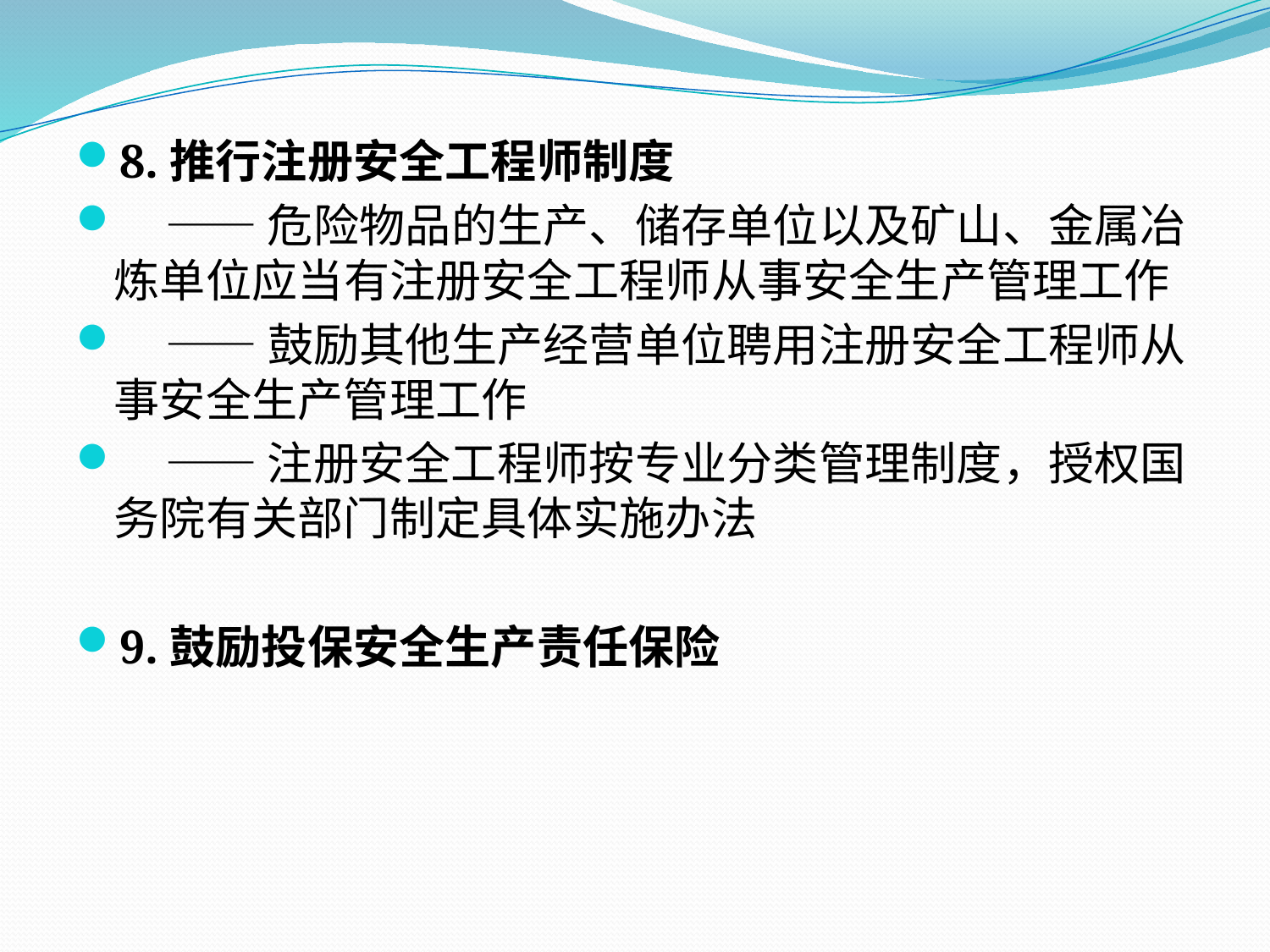

8.推行注册安全工程师制度
　—— 危险物品的生产、储存单位以及矿山、金属冶炼单位应当有注册安全工程师从事安全生产管理工作
　—— 鼓励其他生产经营单位聘用注册安全工程师从事安全生产管理工作
　—— 注册安全工程师按专业分类管理制度，授权国务院有关部门制定具体实施办法

9.鼓励投保安全生产责任保险